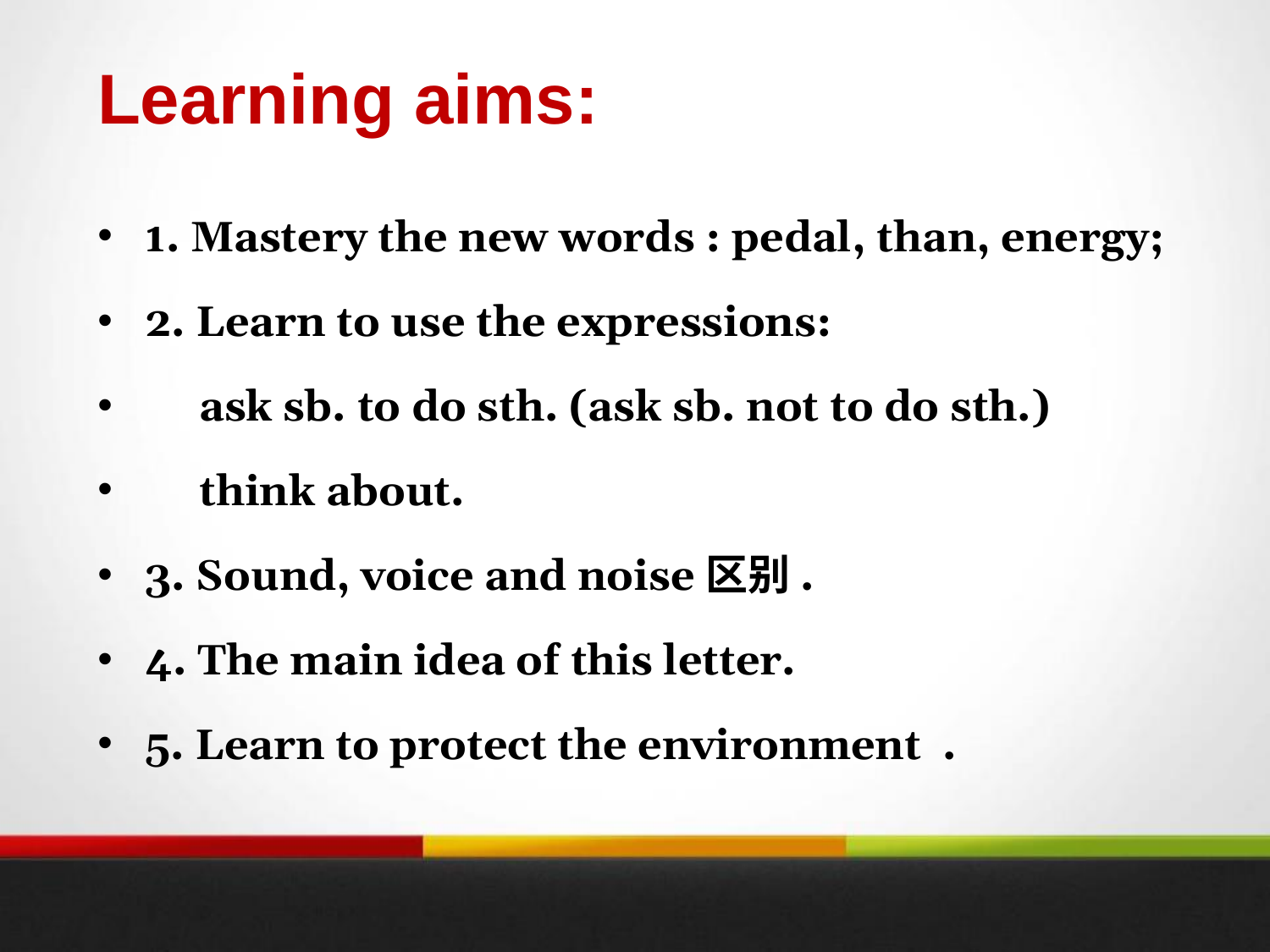

Learning aims:
1. Mastery the new words : pedal, than, energy;
2. Learn to use the expressions:
     ask sb. to do sth. (ask sb. not to do sth.)
     think about.
3. Sound, voice and noise区别.
4. The main idea of this letter.
5. Learn to protect the environment  .